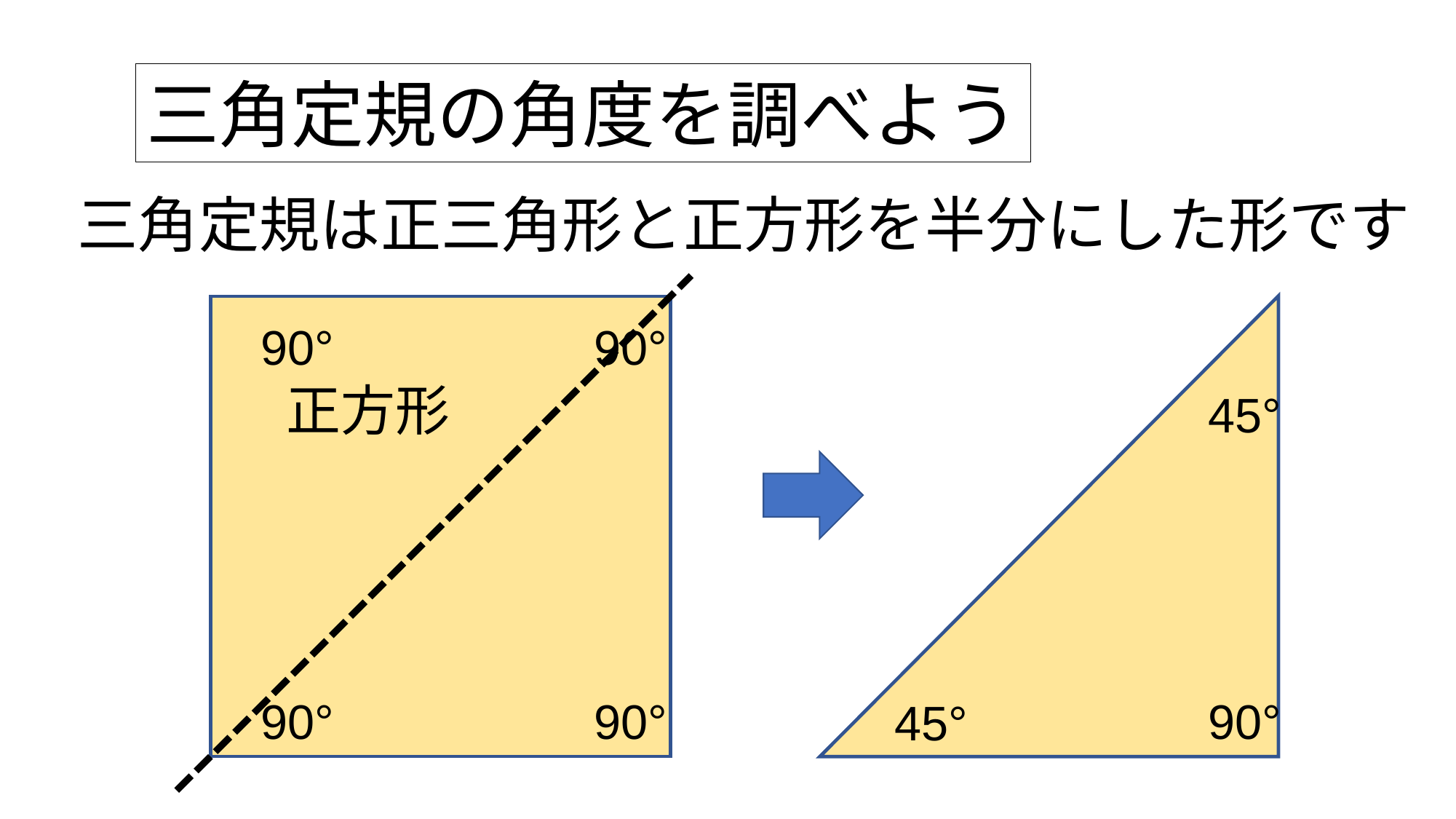

三角定規の角度を調べよう
三角定規は正三角形と正方形を半分にした形です

90°
90°
正方形
45°

90°
90°
90°
45°